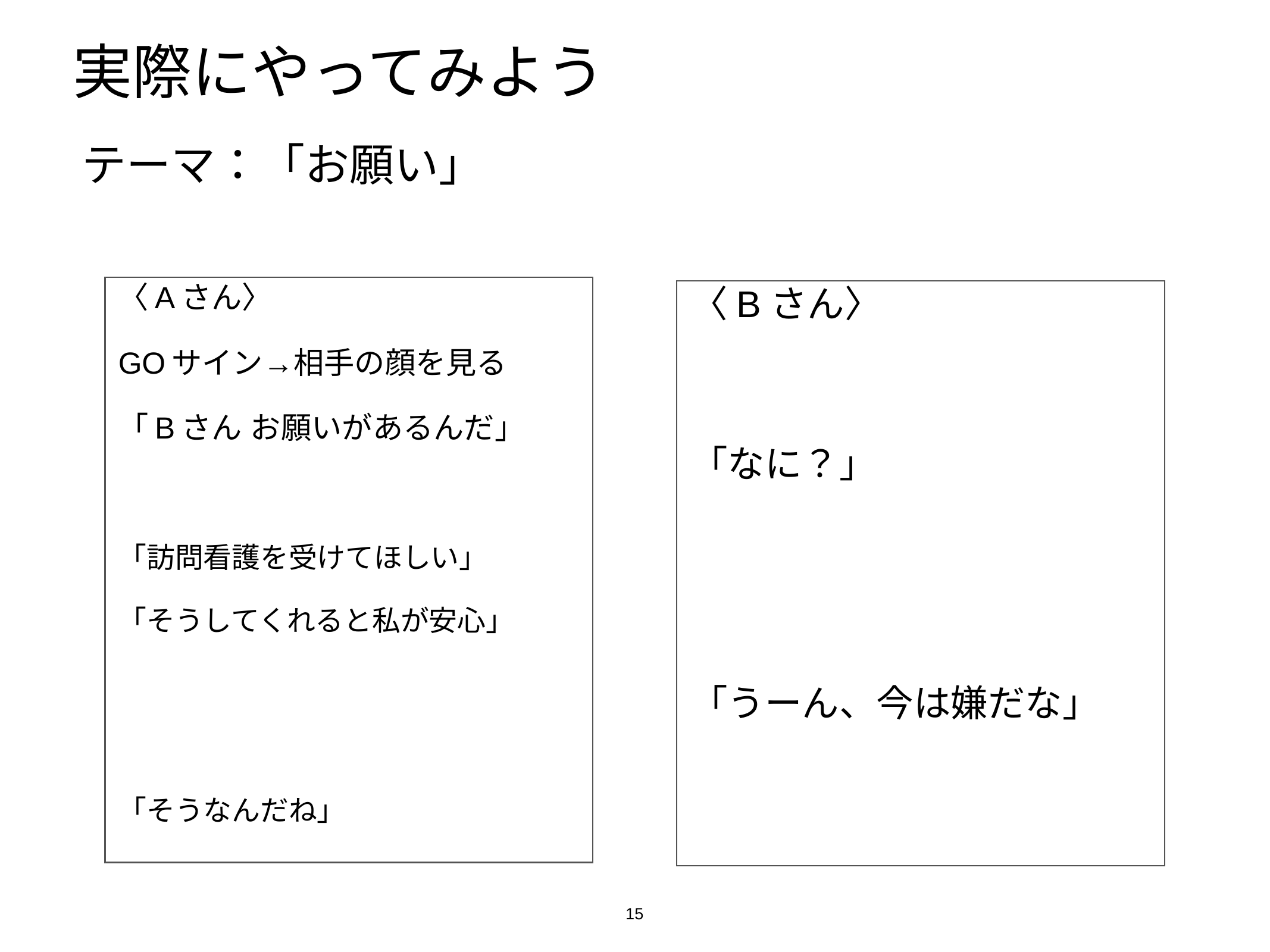

# 実際にやってみよう
テーマ：「お願い」

〈Aさん〉
GOサイン→相手の顔を見る
「Bさん お願いがあるんだ」

「訪問看護を受けてほしい」
「そうしてくれると私が安心」

「そうなんだね」

〈Bさん〉

「なに？」

「うーん、今は嫌だな」

15